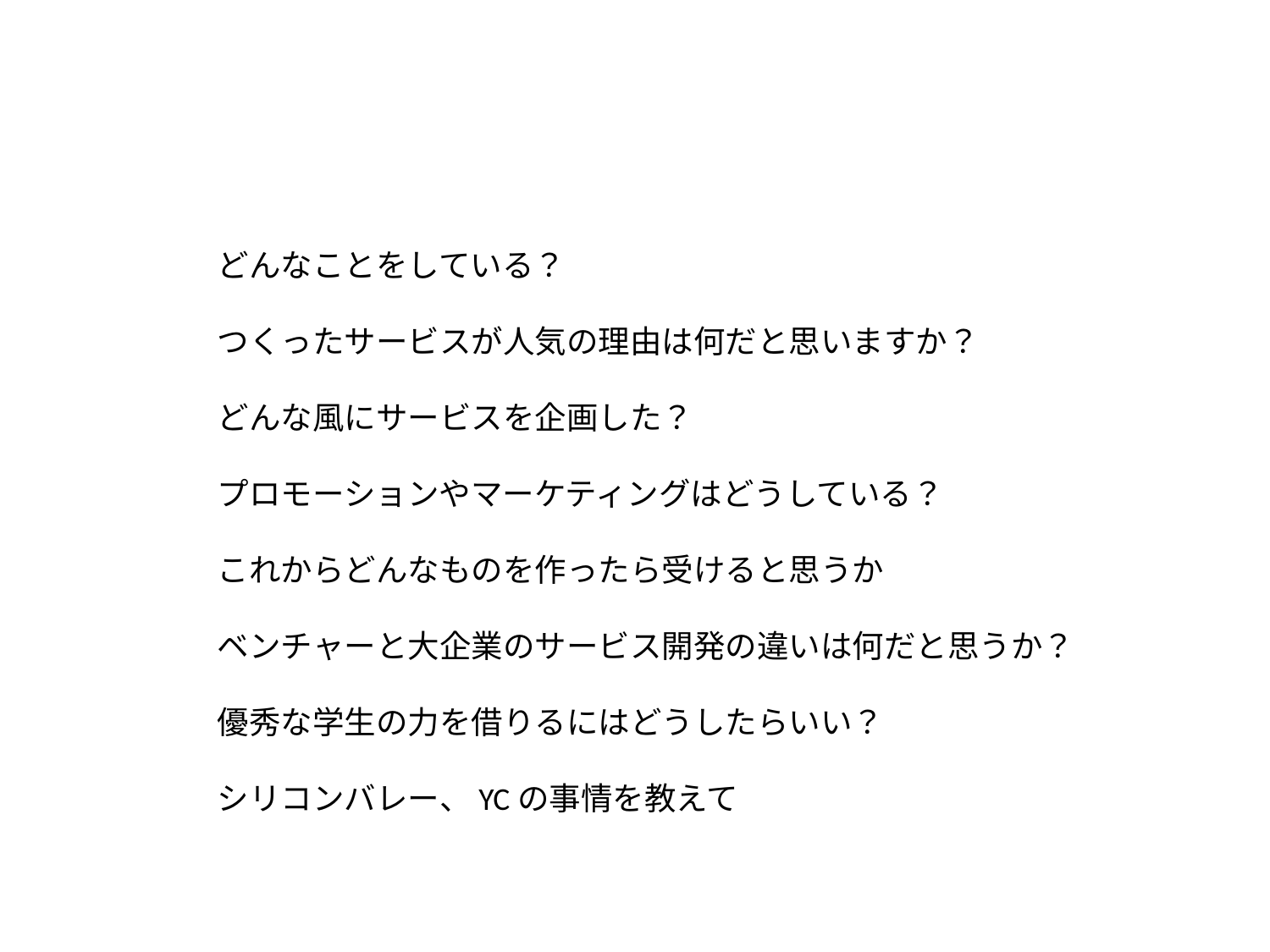

どんなことをしている？

つくったサービスが人気の理由は何だと思いますか？

どんな風にサービスを企画した？

プロモーションやマーケティングはどうしている？

これからどんなものを作ったら受けると思うか

ベンチャーと大企業のサービス開発の違いは何だと思うか？

優秀な学生の力を借りるにはどうしたらいい？

シリコンバレー、YCの事情を教えて